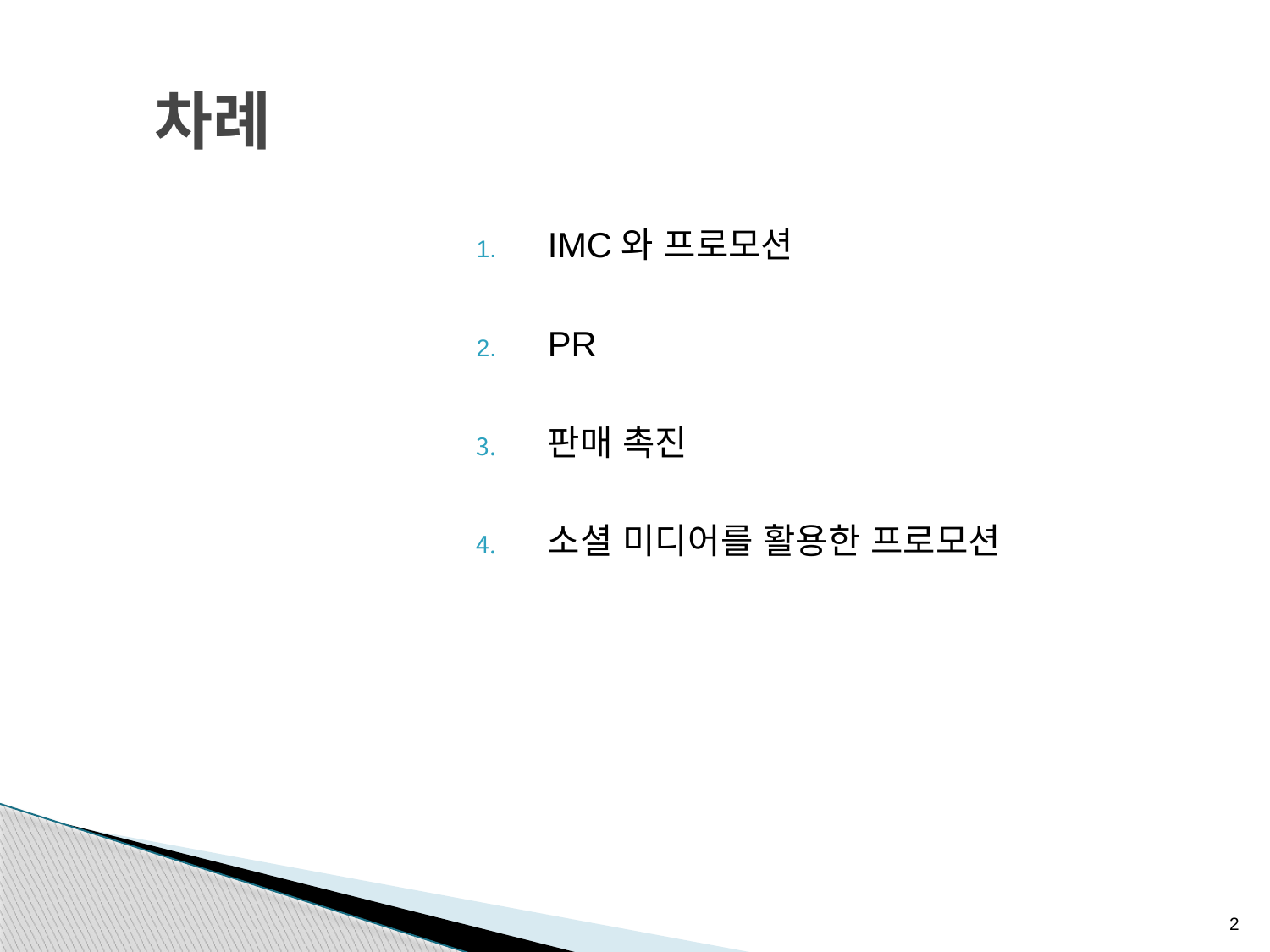

# 차례
IMC와 프로모션

PR

판매 촉진

소셜 미디어를 활용한 프로모션
2